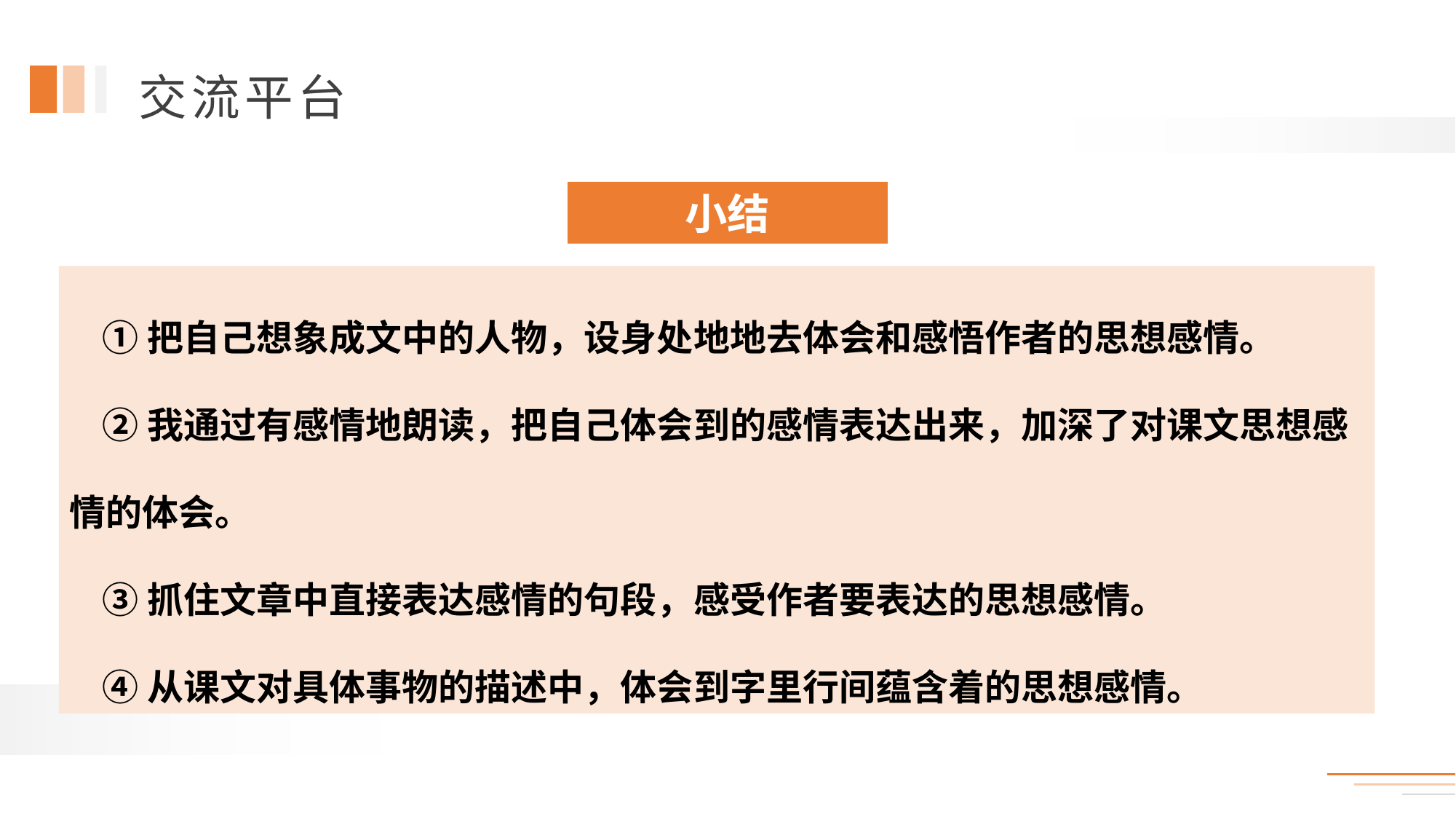

小结
    ①把自己想象成文中的人物，设身处地地去体会和感悟作者的思想感情。
    ②我通过有感情地朗读，把自己体会到的感情表达出来，加深了对课文思想感情的体会。
    ③抓住文章中直接表达感情的句段，感受作者要表达的思想感情。
    ④从课文对具体事物的描述中，体会到字里行间蕴含着的思想感情。